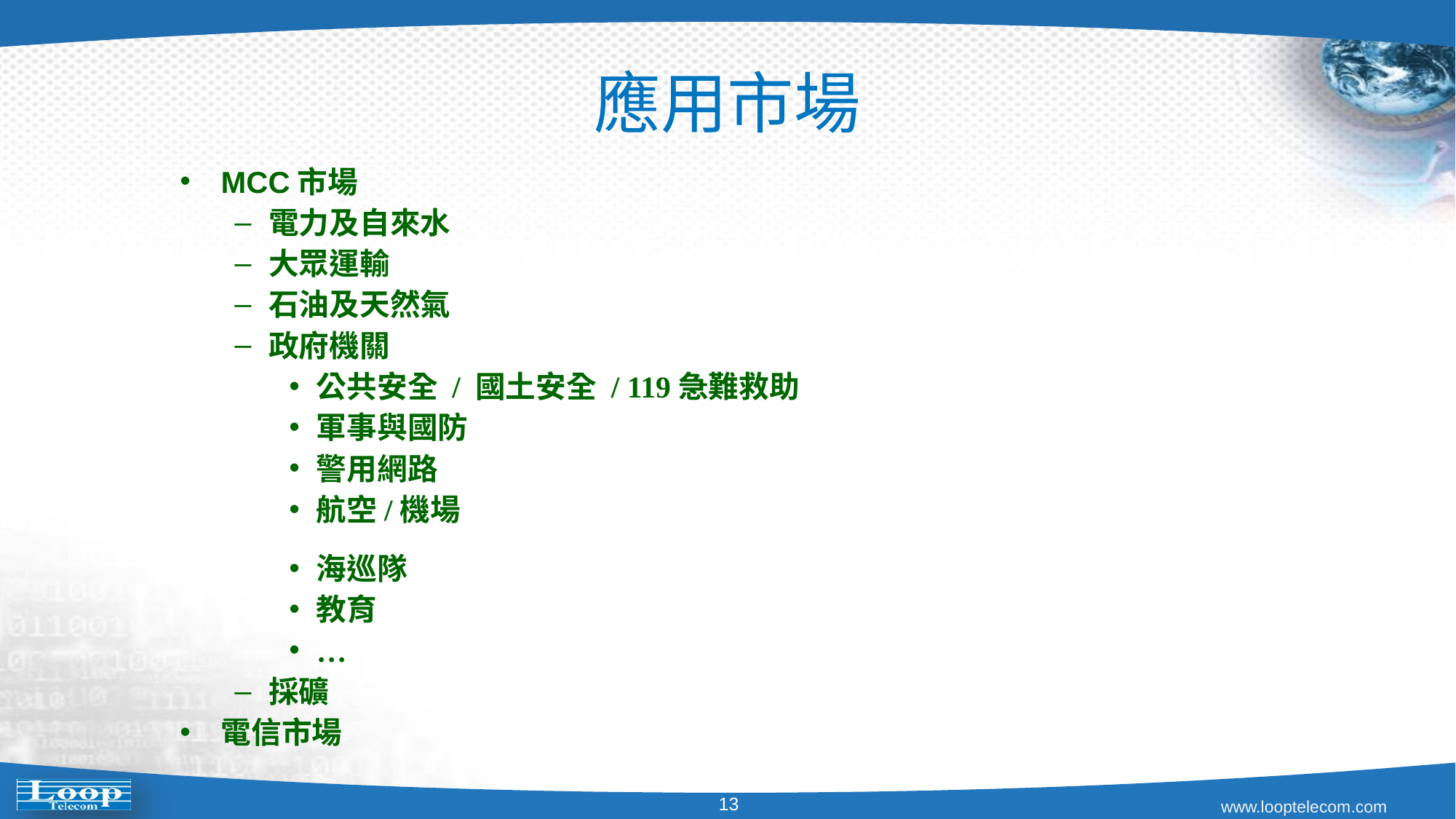

# 應用市場
MCC市場
電力及自來水
大眾運輸
石油及天然氣
政府機關
公共安全 / 國土安全 / 119急難救助
軍事與國防
警用網路
航空/機場
海巡隊
教育
…
採礦
電信市場
13